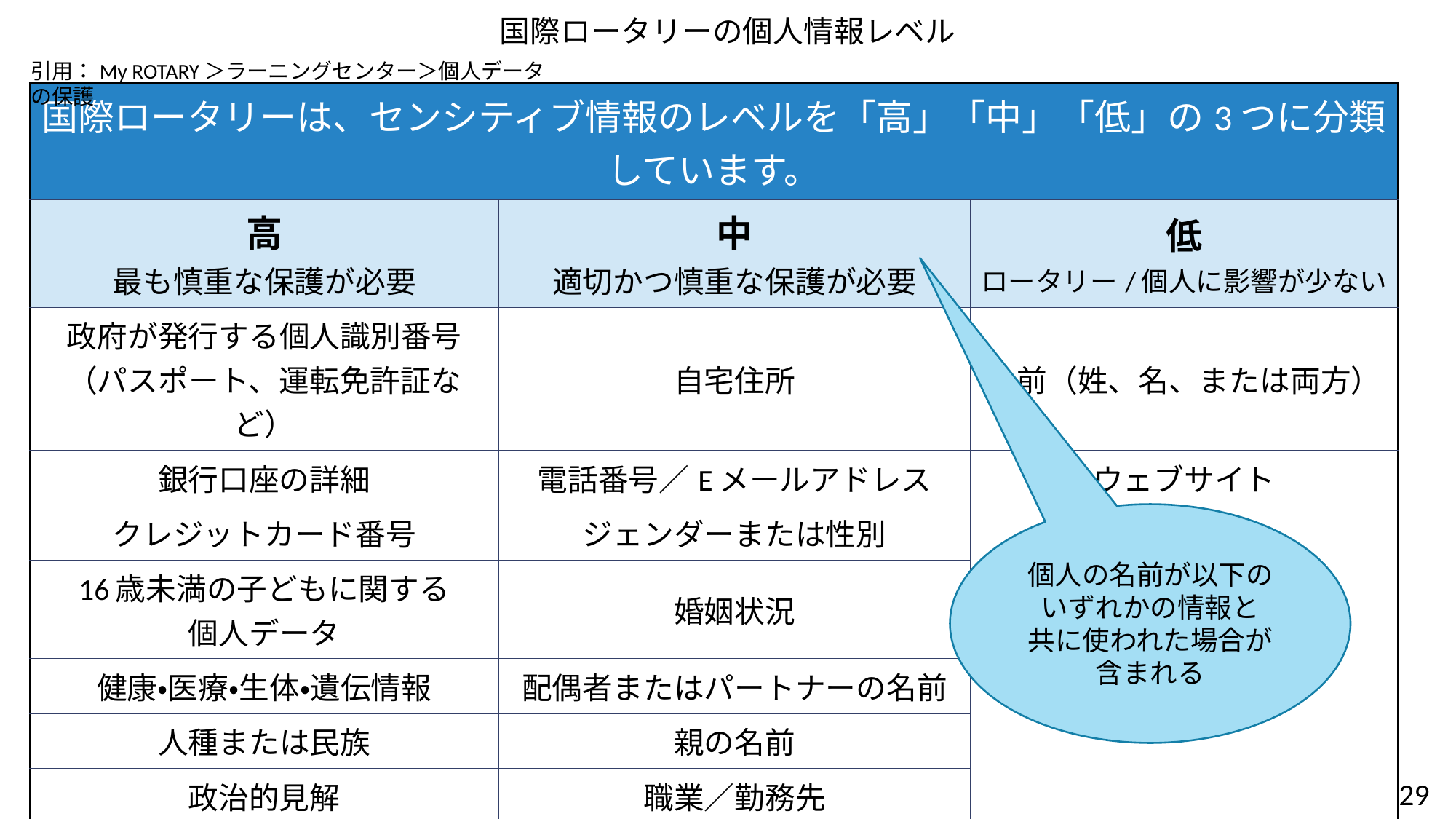

国際ロータリーの個人情報レベル
引用：My ROTARY＞ラーニングセンター＞個人データの保護
| 国際ロータリーは、センシティブ情報のレベルを「高」「中」「低」の3つに分類しています。 |  |  |
| --- | --- | --- |
| 高 最も慎重な保護が必要 | 中 適切かつ慎重な保護が必要 | 低 ロータリー/個人に影響が少ない |
| 政府が発行する個人識別番号 （パスポート、運転免許証など） | 自宅住所 | 名前（姓、名、または両方） |
| 銀行口座の詳細 | 電話番号／Eメールアドレス | ウェブサイト |
| クレジットカード番号 | ジェンダーまたは性別 |  |
| 16歳未満の子どもに関する 個人データ | 婚姻状況 |  |
| 健康・医療・生体・遺伝情報 | 配偶者またはパートナーの名前 |  |
| 人種または民族 | 親の名前 |  |
| 政治的見解 | 職業／勤務先 |  |
| 宗教的信仰 | 生年月日 |  |
| 労働組合の会員資格 | 財団への寄付歴 |  |
| 性生活または性的指向 | 資産データ |  |
個人の名前が以下のいずれかの情報と
共に使われた場合が含まれる
29